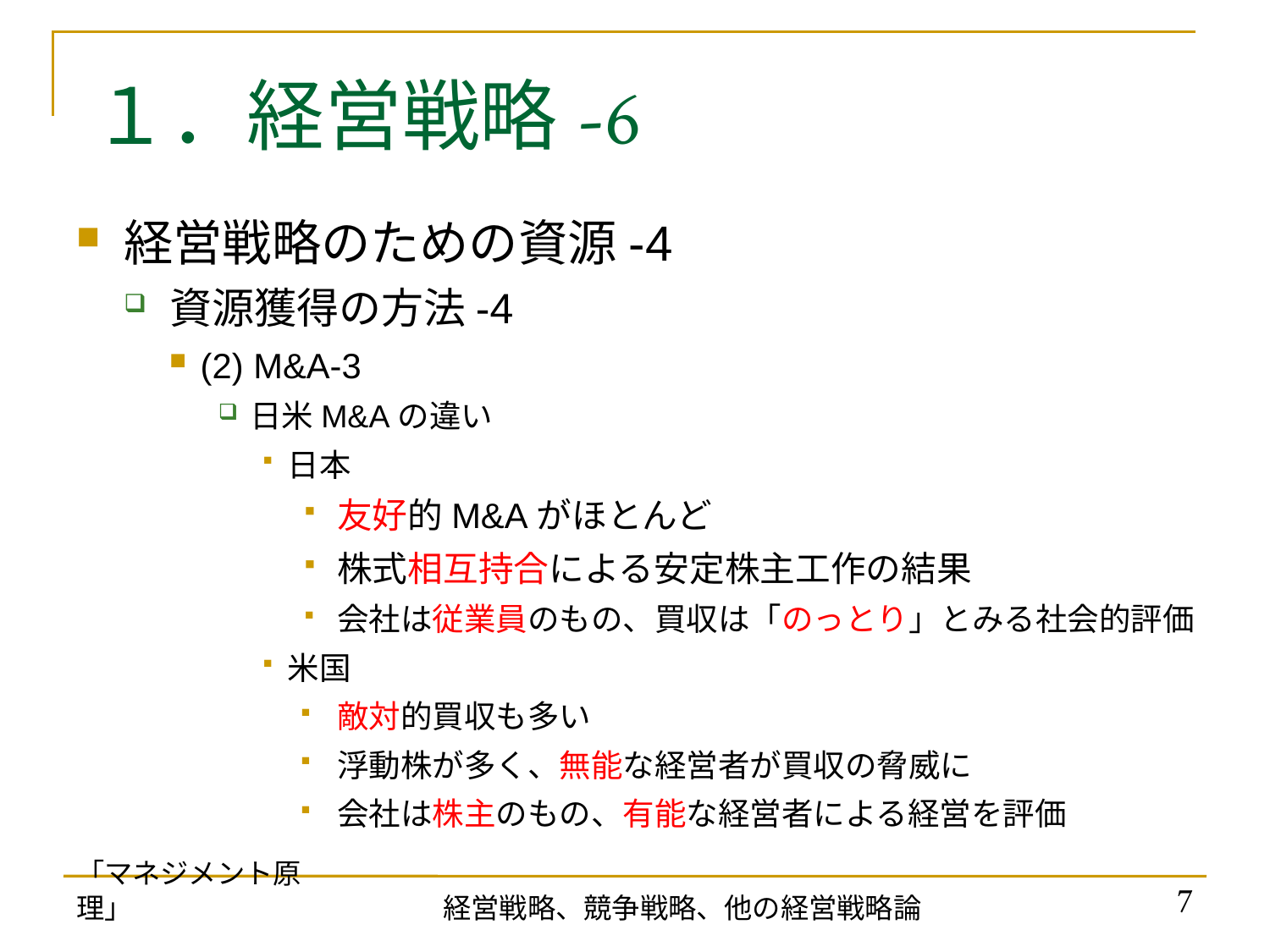

# １．経営戦略-6
経営戦略のための資源-4
資源獲得の方法-4
(2) M&A-3
日米M&Aの違い
日本
友好的M&Aがほとんど
株式相互持合による安定株主工作の結果
会社は従業員のもの、買収は「のっとり」とみる社会的評価
米国
敵対的買収も多い
浮動株が多く、無能な経営者が買収の脅威に
会社は株主のもの、有能な経営者による経営を評価
「マネジメント原理」
7
経営戦略、競争戦略、他の経営戦略論